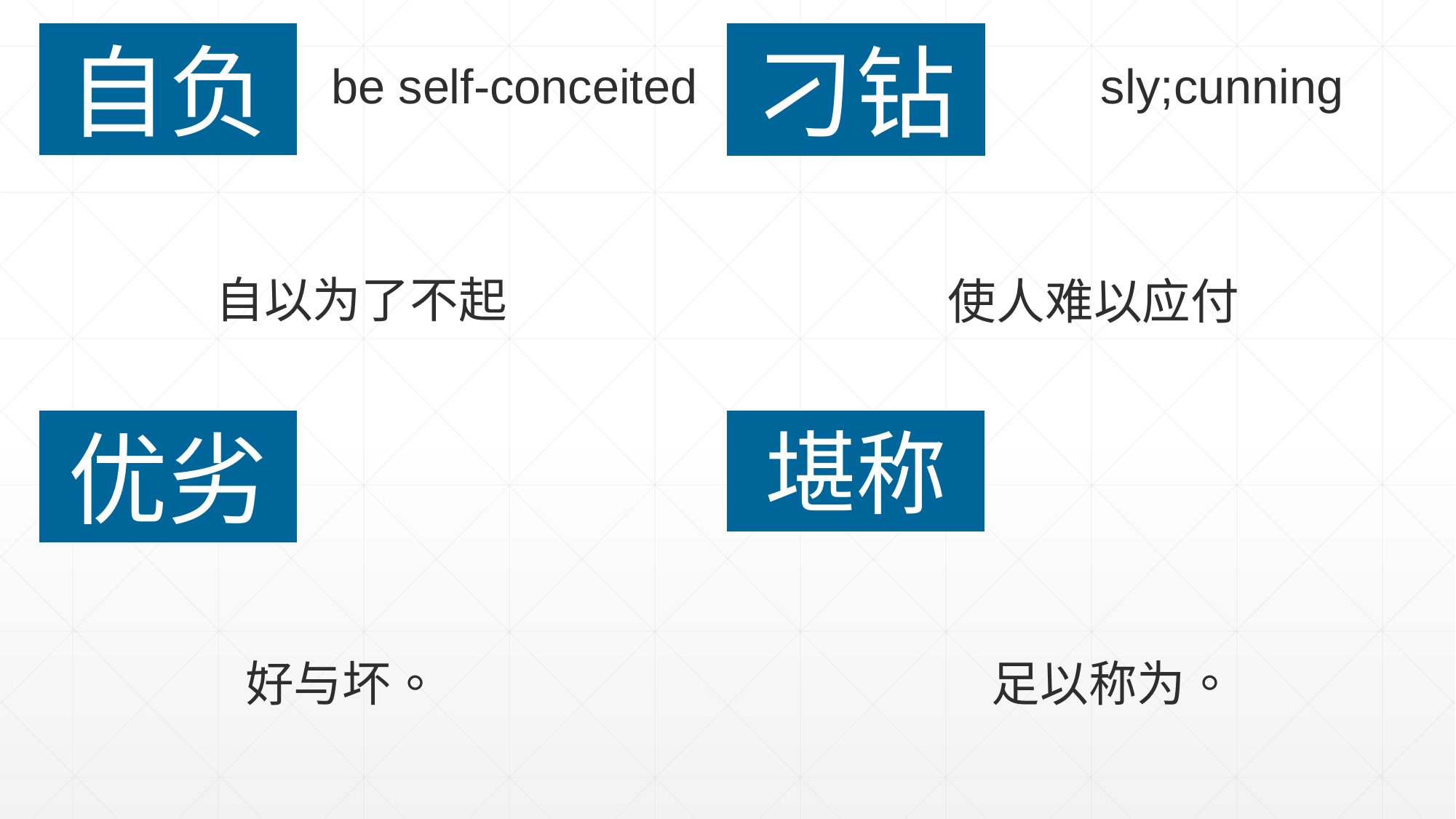

自负
刁钻
be self-conceited
sly;cunning
自以为了不起
使人难以应付
堪称
优劣
好与坏。
足以称为。